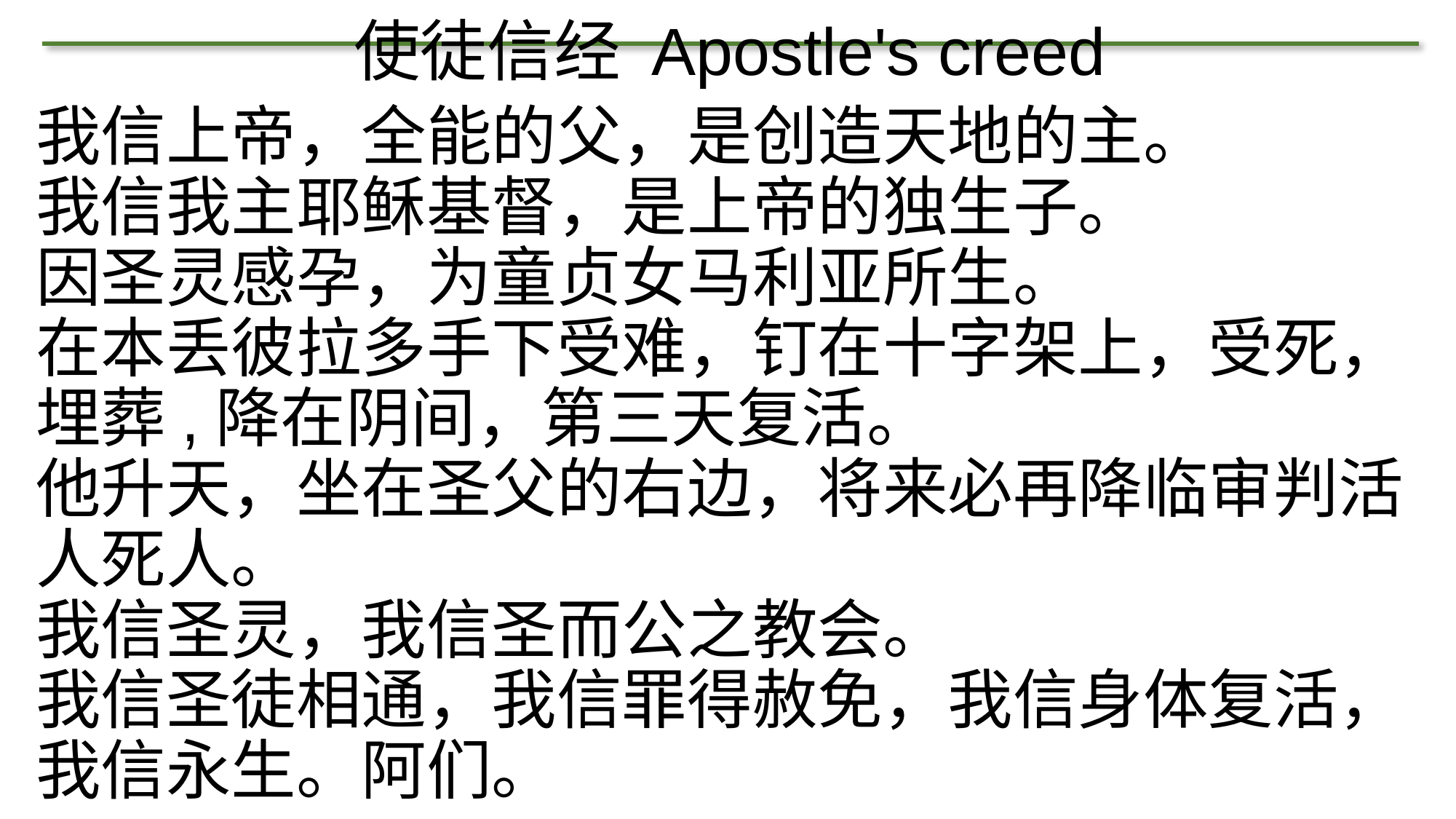

# 使徒信经 Apostle's creed
我信上帝，全能的父，是创造天地的主。
我信我主耶稣基督，是上帝的独生子。
因圣灵感孕，为童贞女马利亚所生。
在本丢彼拉多手下受难，钉在十字架上，受死，埋葬,降在阴间，第三天复活。
他升天，坐在圣父的右边，将来必再降临审判活人死人。
我信圣灵，我信圣而公之教会。
我信圣徒相通，我信罪得赦免，我信身体复活，我信永生。阿们。